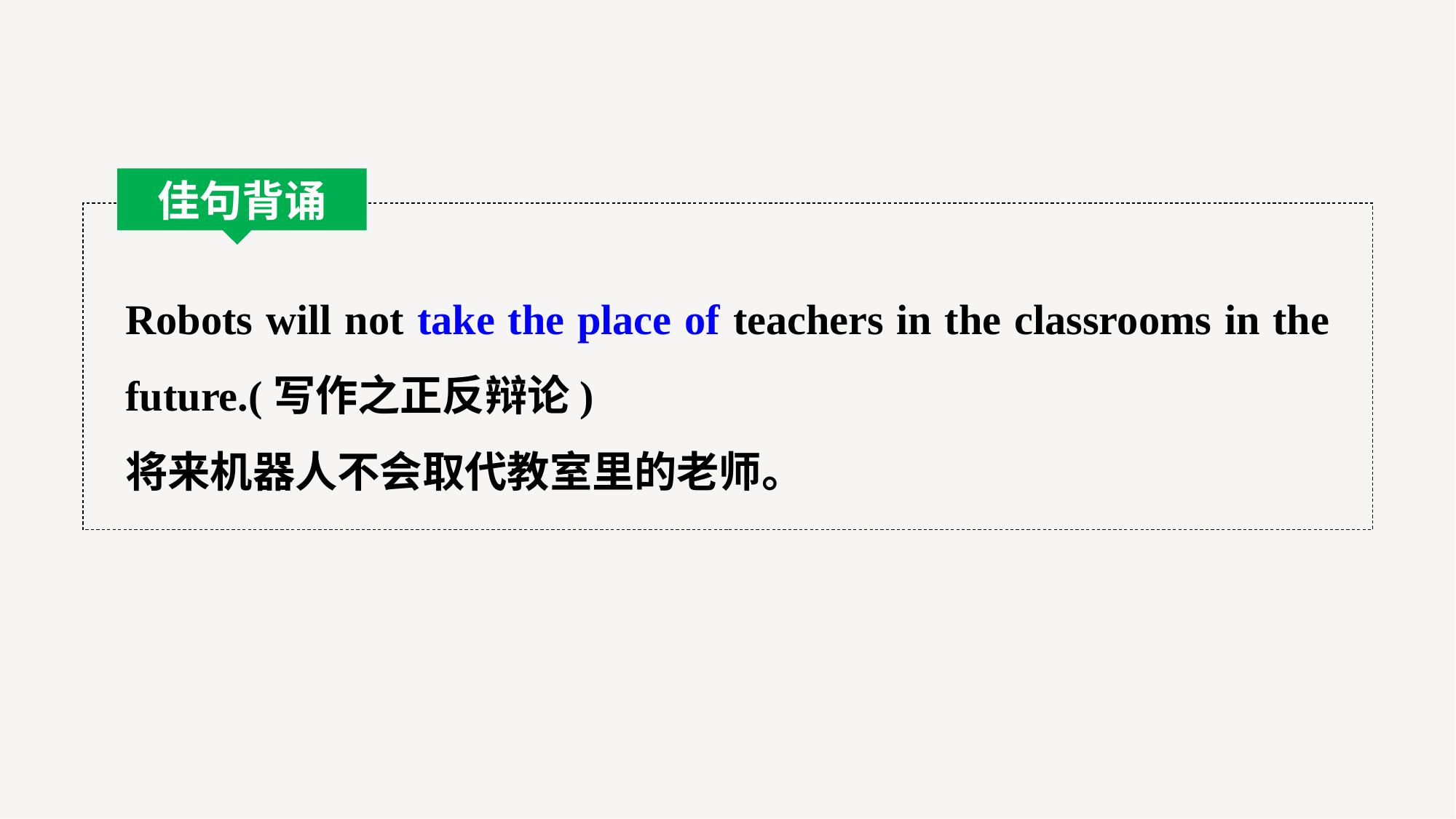

佳句背诵

Robots will not take the place of teachers in the classrooms in the future.(写作之正反辩论)
将来机器人不会取代教室里的老师。